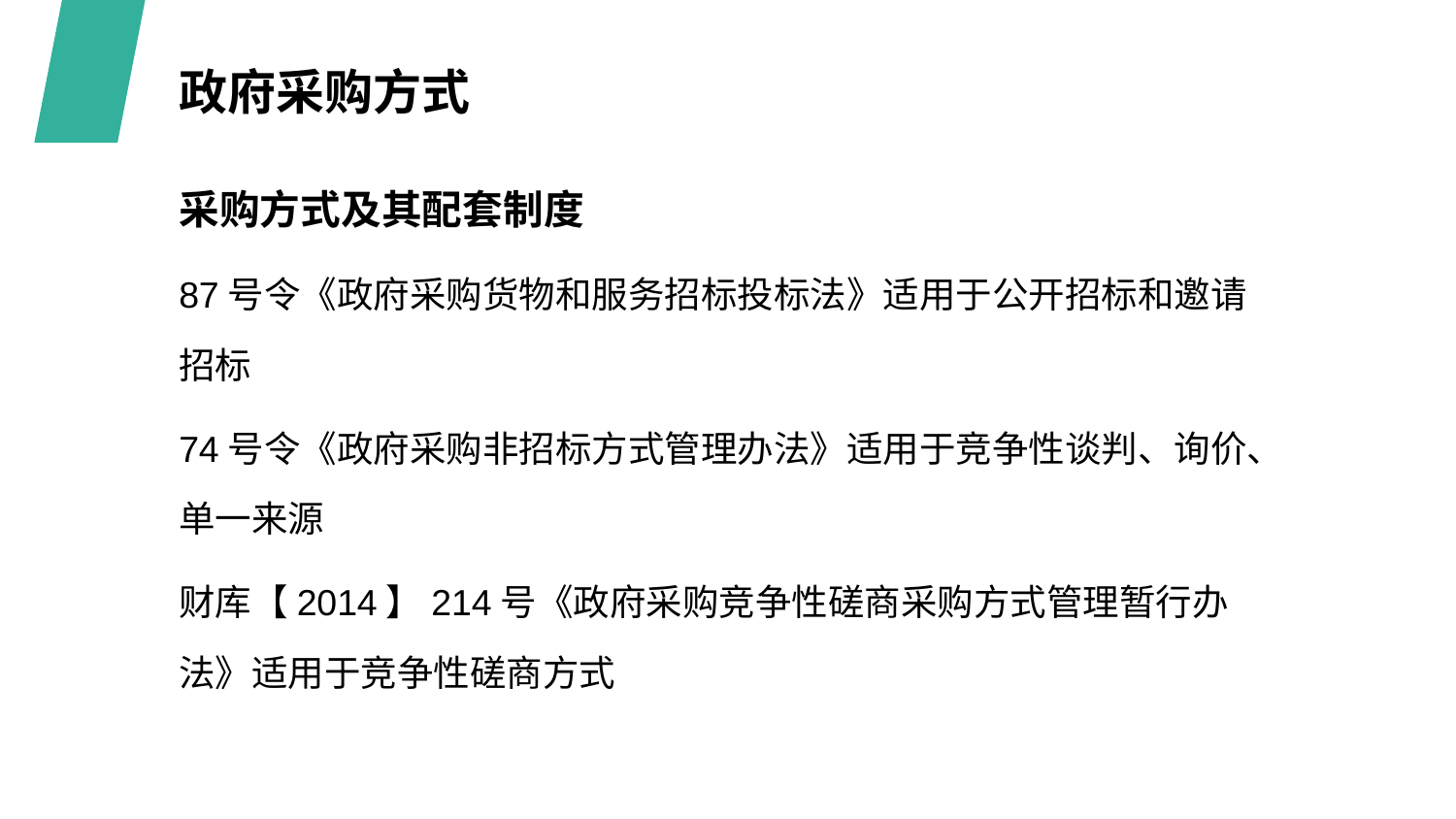

政府采购方式
采购方式及其配套制度
87号令《政府采购货物和服务招标投标法》适用于公开招标和邀请招标
74号令《政府采购非招标方式管理办法》适用于竞争性谈判、询价、单一来源
财库【2014】214号《政府采购竞争性磋商采购方式管理暂行办法》适用于竞争性磋商方式